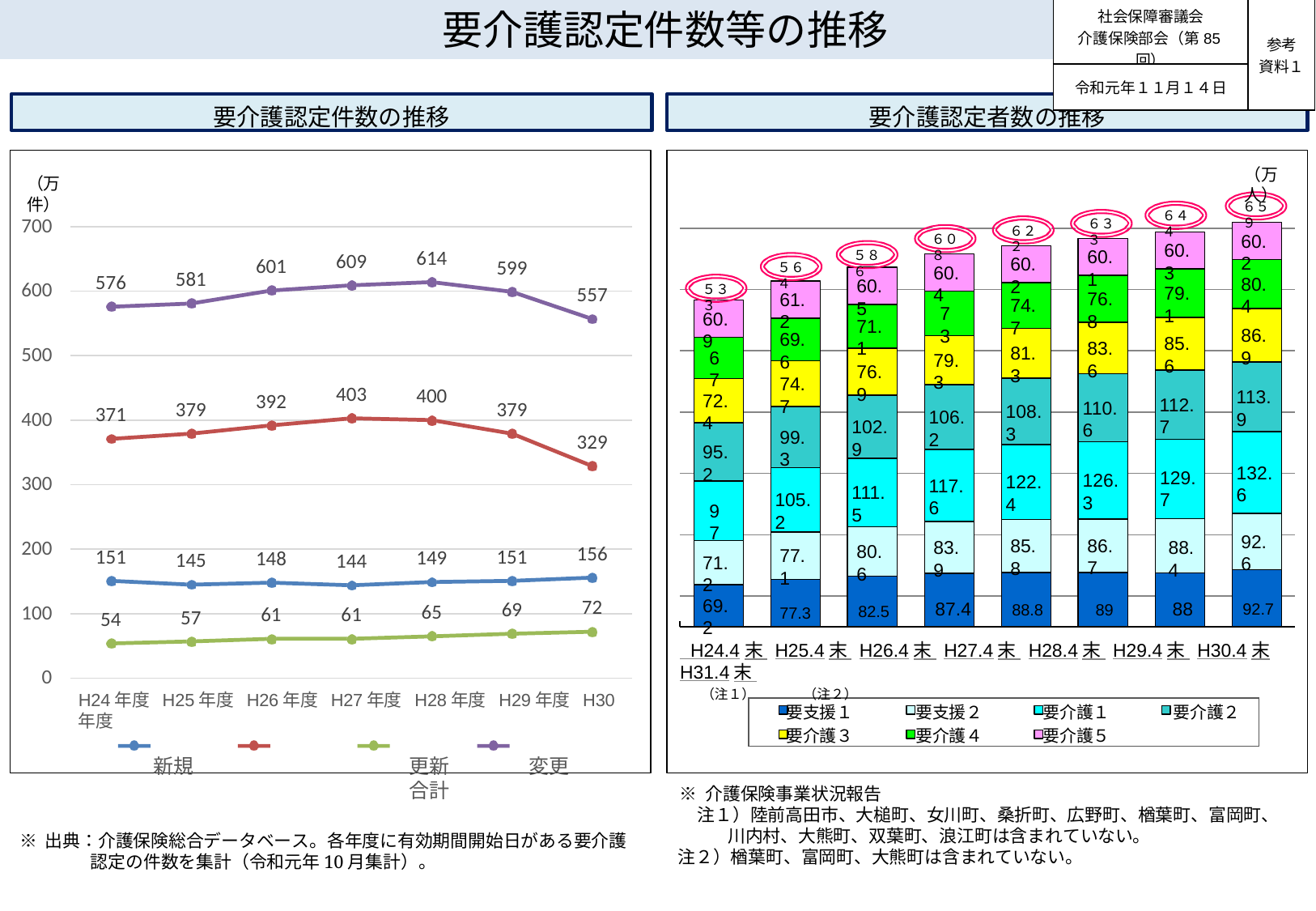

| 社会保障審議会 介護保険部会（第85回） | 参考 資料１ |
| --- | --- |
| 令和元年１１月１４日 |  |

# 要介護認定件数等の推移

要介護認定件数の推移
要介護認定者数の推移

（万人）
（万件）

６５９

６４４

700

６３３

６２２

60.2

６０８

60.3

614
60.1
５８６

609
60.2
601

599

５６４
60.4

581

576

80.4
60.5

600

５３３
79.1
557

76.8

61.2

74.7

73

60.9

71.1

86.9

69.6

85.6
83.6

500
81.3
67
79.3

76.9

74.7

403
400
113.9

392
72.4
112.7
110.6
379
379

108.3
371
106.2
400

102.9

99.3
329

95.2

132.6

129.7
126.3

300
122.4
117.6

111.5

105.2
97

92.6

86.7
85.8
200
83.9
88.4

80.6
156

151
151
77.1
149
148
145
144
71.2

77.3	82.5	87.4	88.8	89	88	92.7
69.2
72
69

65
100
61
61
57
54

  H24.4末 H25.4末 H26.4末 H27.4末 H28.4末 H29.4末 H30.4末 H31.4末
（注１）	（注２）

0

H24年度 H25年度 H26年度 H27年度 H28年度 H29年度 H30年度

新規	更新	変更	合計

※ 出典：介護保険総合データベース。各年度に有効期間開始日がある要介護 認定の件数を集計（令和元年10月集計）。
| 要支援１ | 要支援２ | 要介護１ | 要介護２ |
| --- | --- | --- | --- |
| 要介護３ | 要介護４ | 要介護５ |  |

※ 介護保険事業状況報告
注１）陸前高田市、大槌町、女川町、桑折町、広野町、楢葉町、富岡町、 川内村、大熊町、双葉町、浪江町は含まれていない。
注２）楢葉町、富岡町、大熊町は含まれていない。